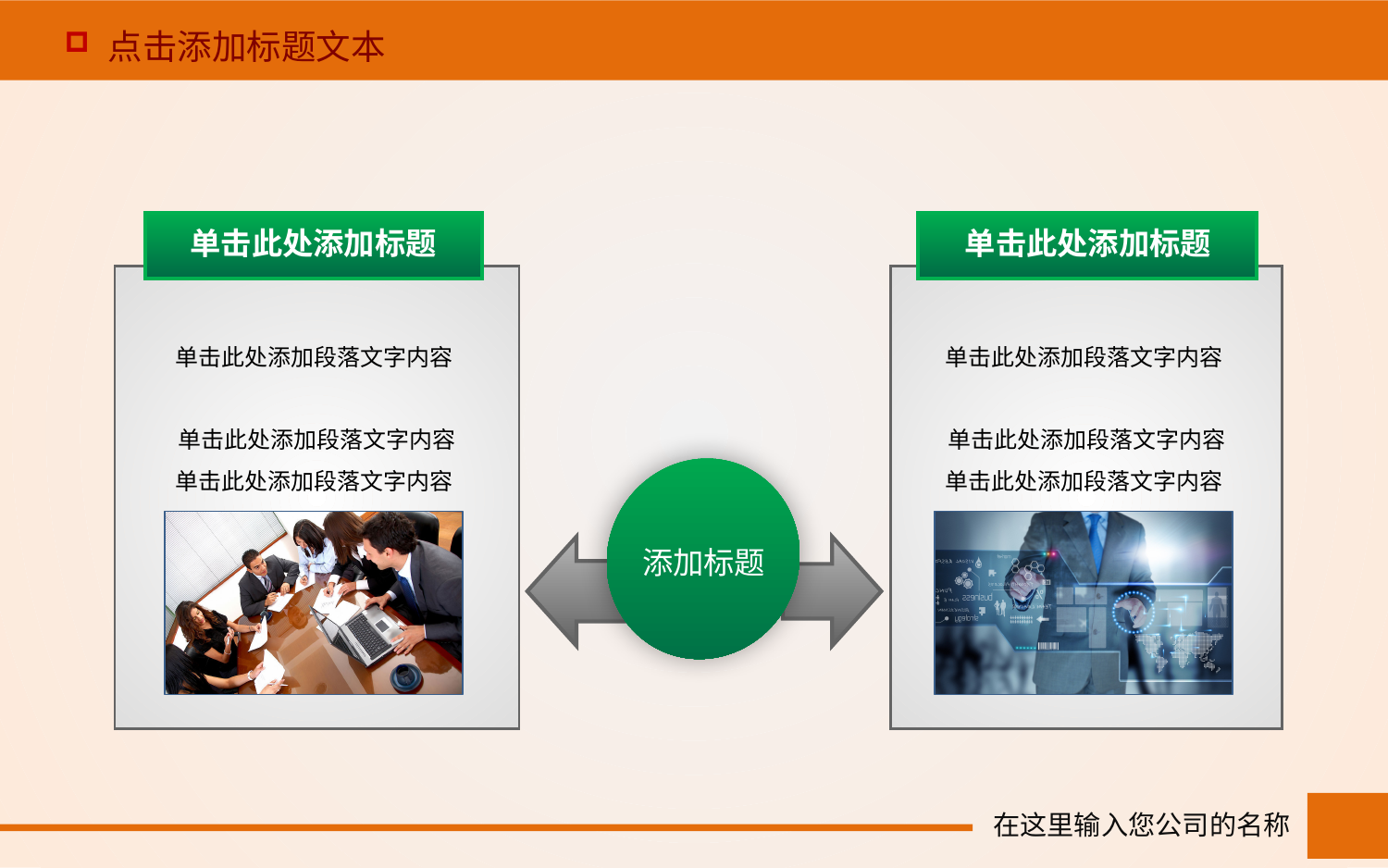

点击添加标题文本

单击此处添加标题

单击此处添加标题

单击此处添加段落文字内容
单击此处添加段落文字内容
单击此处添加段落文字内容
单击此处添加段落文字内容
单击此处添加段落文字内容
单击此处添加段落文字内容
单击此处添加段落文字内容
单击此处添加段落文字内容

添加标题